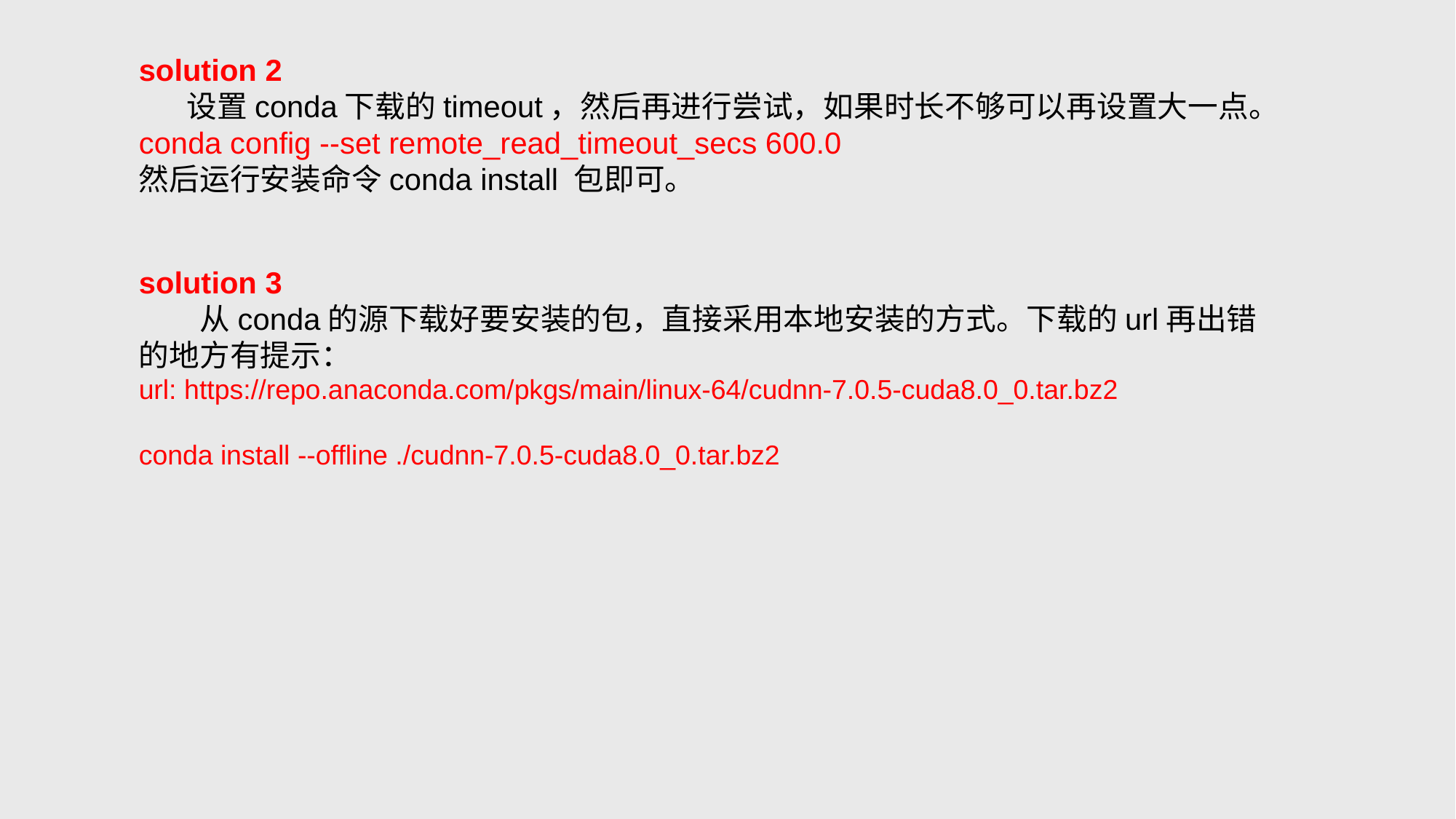

solution 2
      设置conda下载的timeout，然后再进行尝试，如果时长不够可以再设置大一点。
conda config --set remote_read_timeout_secs 600.0
然后运行安装命令conda install 包即可。

solution 3
        从conda的源下载好要安装的包，直接采用本地安装的方式。下载的url再出错的地方有提示：
url: https://repo.anaconda.com/pkgs/main/linux-64/cudnn-7.0.5-cuda8.0_0.tar.bz2

conda install --offline ./cudnn-7.0.5-cuda8.0_0.tar.bz2